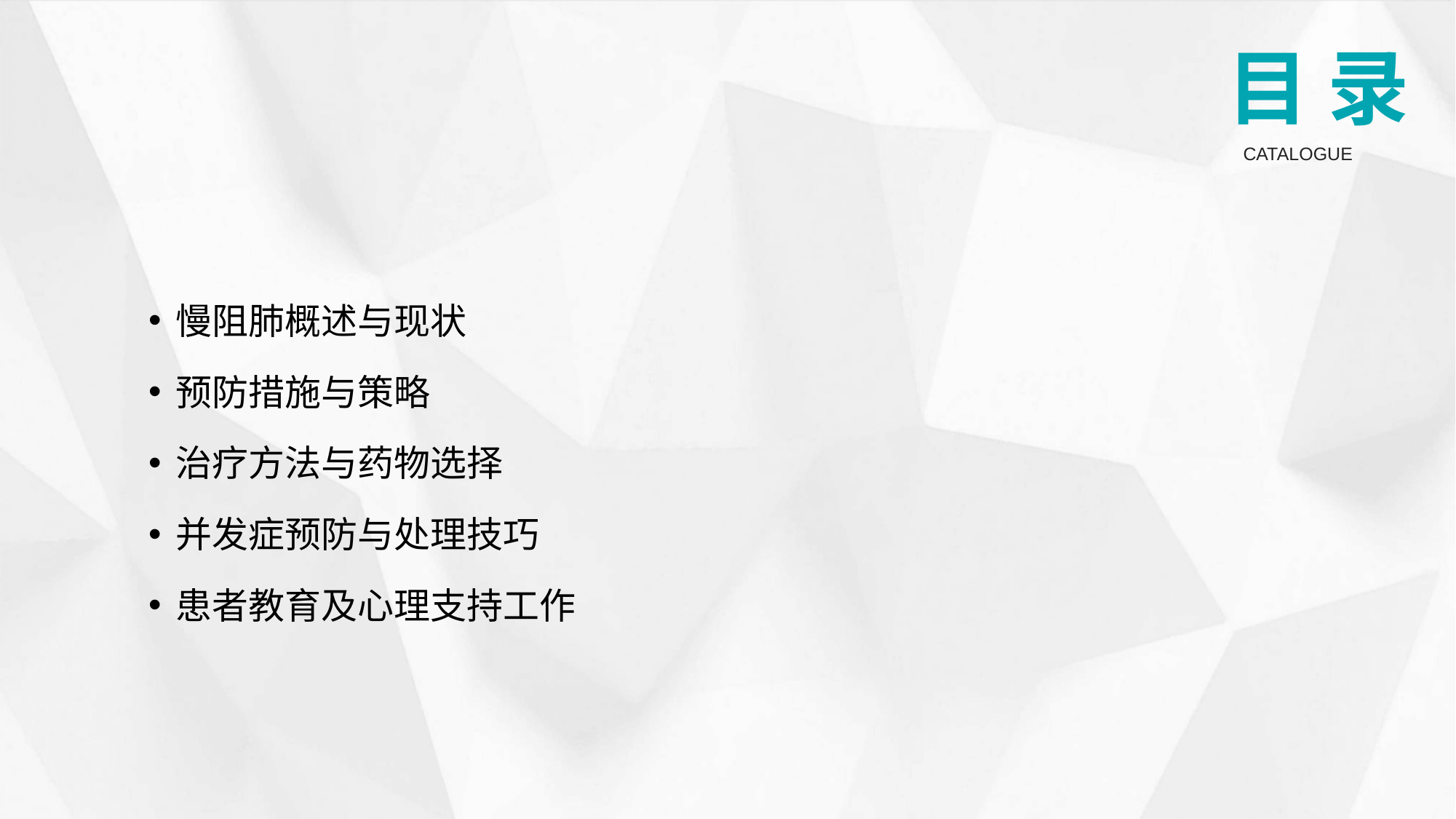

目 录
CATALOGUE
慢阻肺概述与现状
预防措施与策略
治疗方法与药物选择
并发症预防与处理技巧
患者教育及心理支持工作